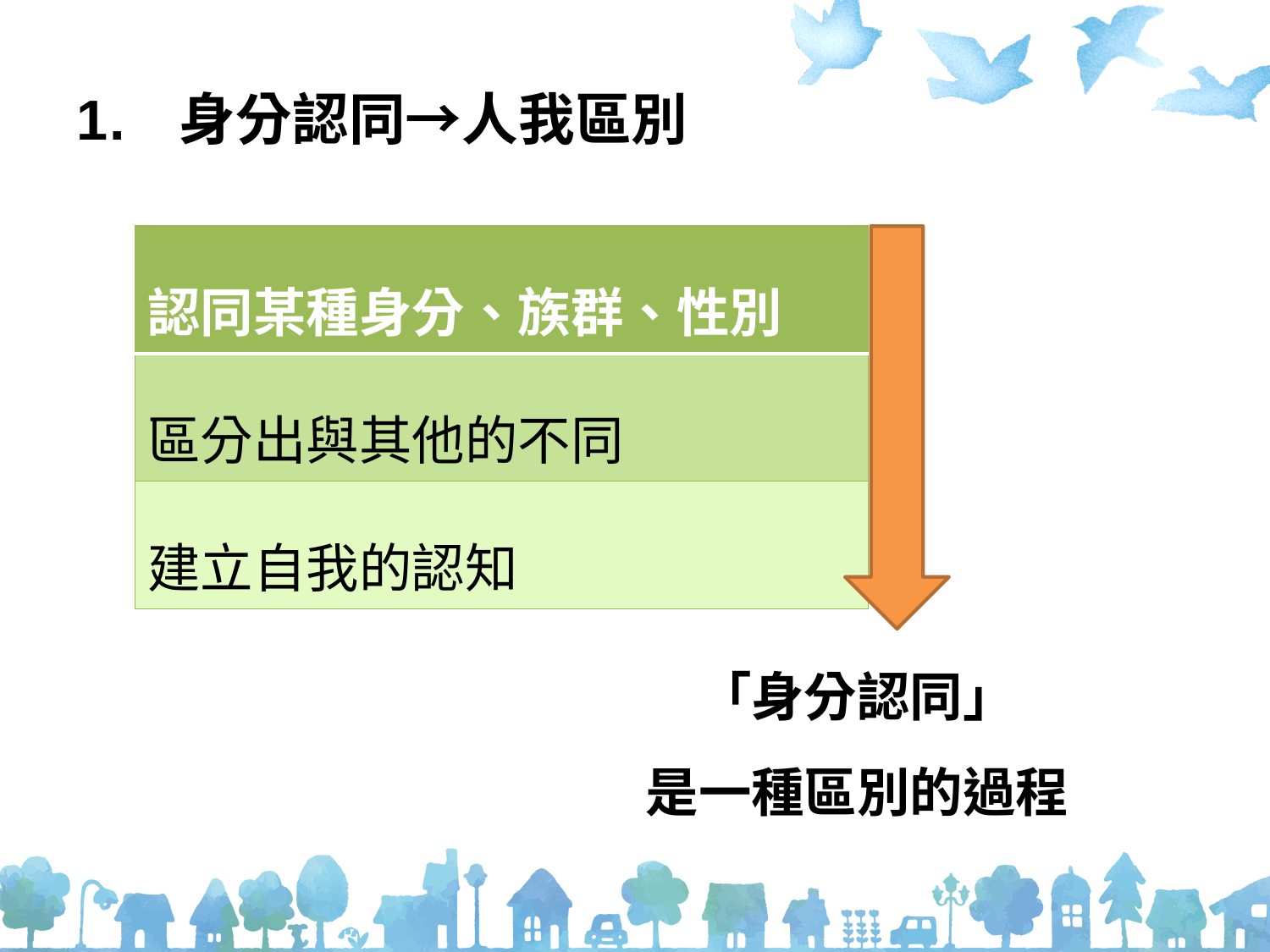

# 身分認同→人我區別

| 認同某種身分、族群、性別 |
| --- |
| 區分出與其他的不同 |
| 建立自我的認知 |
「身分認同」
是一種區別的過程